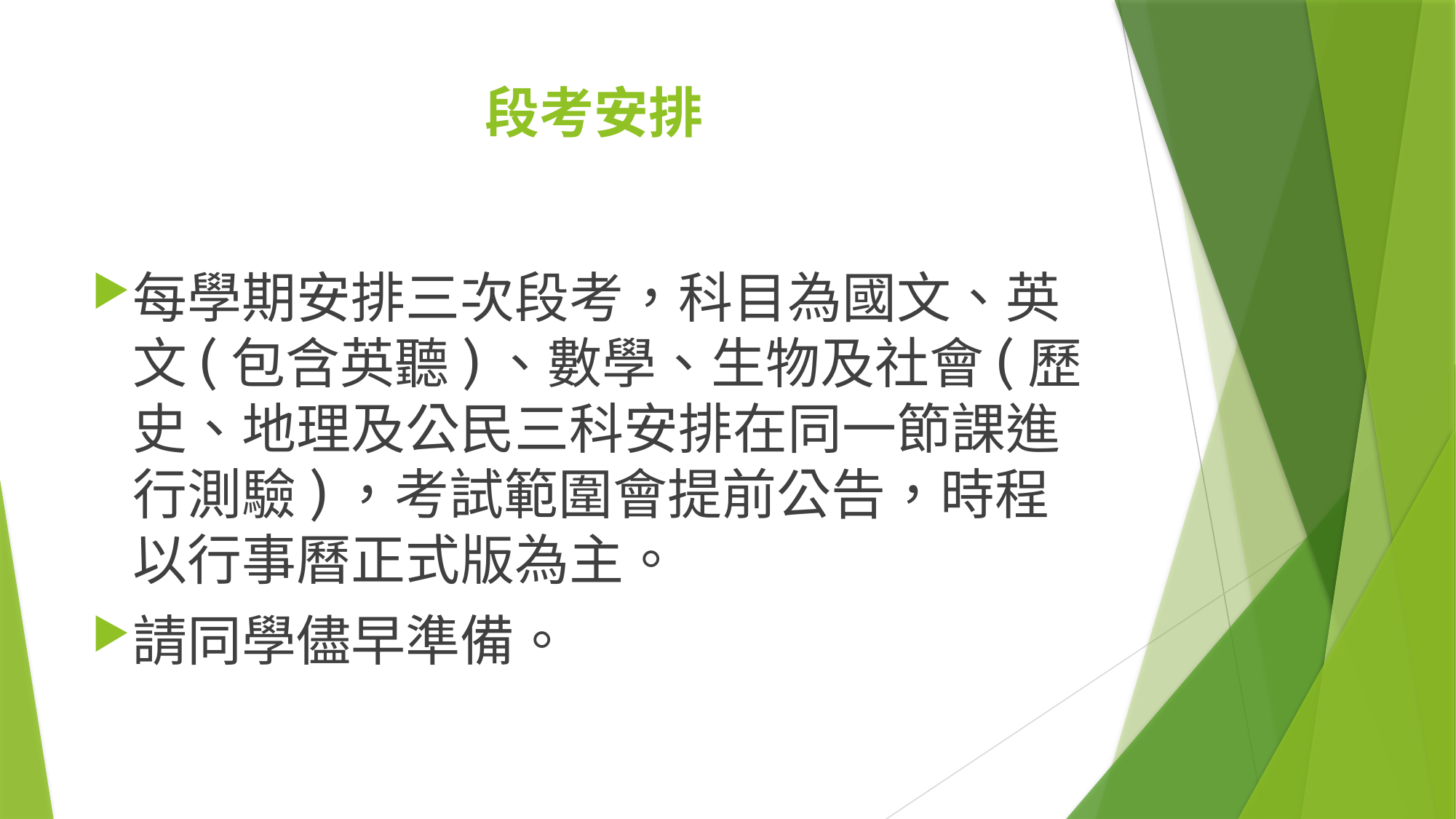

# 段考安排
每學期安排三次段考，科目為國文、英文(包含英聽)、數學、生物及社會(歷史、地理及公民三科安排在同一節課進行測驗)，考試範圍會提前公告，時程以行事曆正式版為主。
請同學儘早準備。